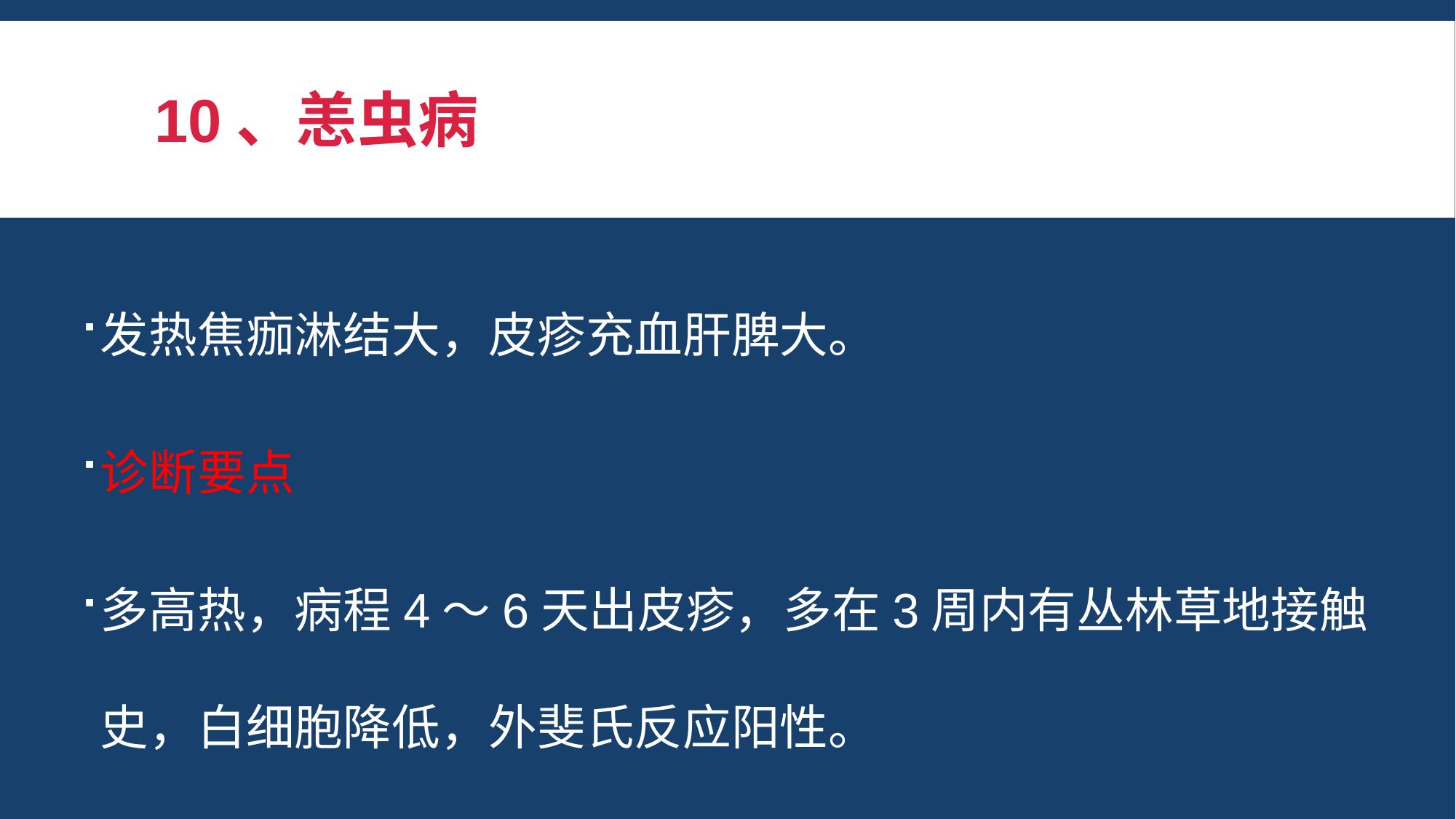

# 10、恙虫病
发热焦痂淋结大，皮疹充血肝脾大。
诊断要点
多高热，病程4～6天出皮疹，多在3周内有丛林草地接触史，白细胞降低，外斐氏反应阳性。